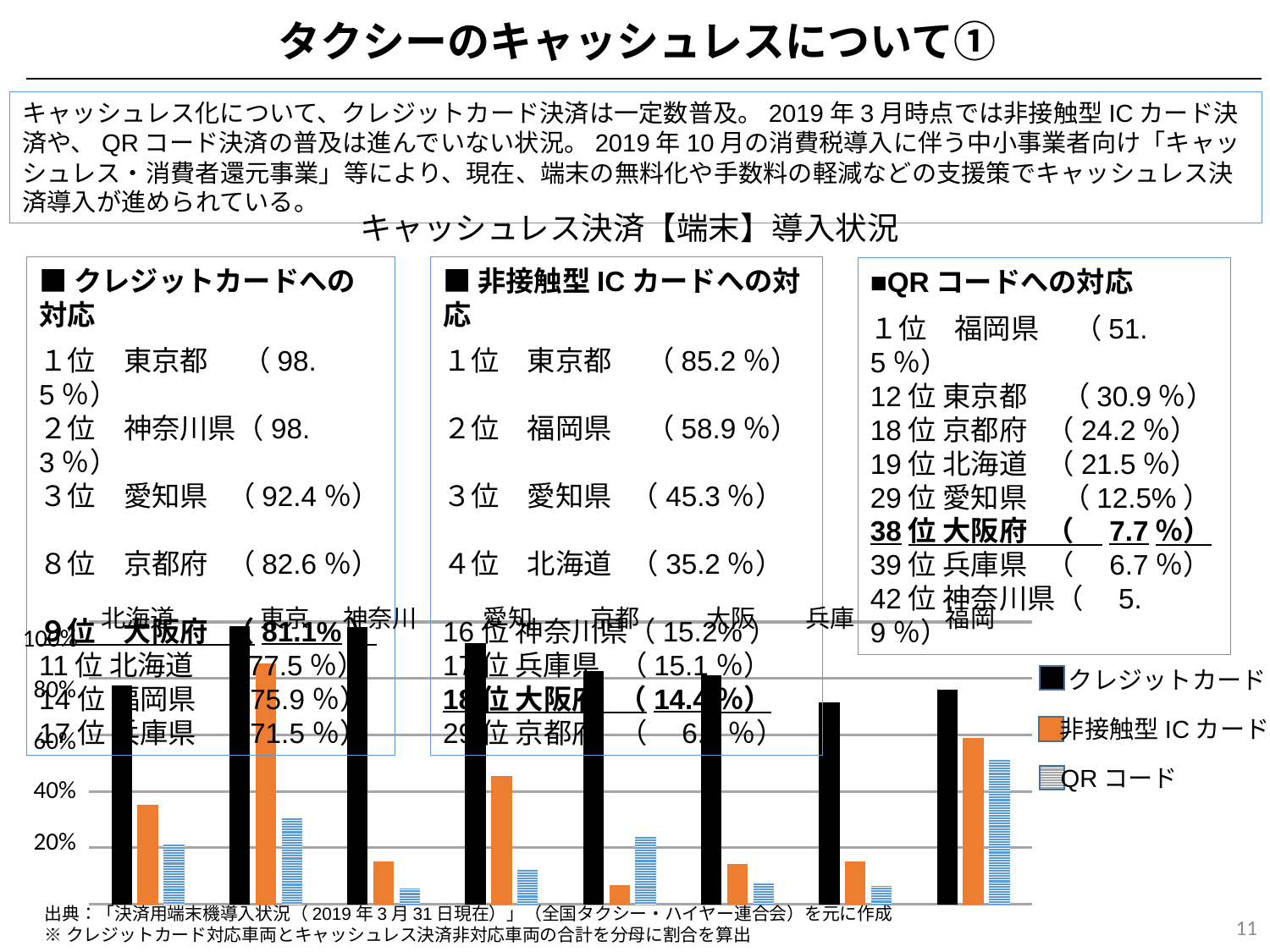

タクシーのキャッシュレスについて①
キャッシュレス化について、クレジットカード決済は一定数普及。2019年3月時点では非接触型ICカード決済や、QRコード決済の普及は進んでいない状況。2019年10月の消費税導入に伴う中小事業者向け「キャッシュレス・消費者還元事業」等により、現在、端末の無料化や手数料の軽減などの支援策でキャッシュレス決済導入が進められている。
キャッシュレス決済【端末】導入状況
■クレジットカードへの対応

１位　東京都　 （98.5％）
２位　神奈川県（98.3％）
３位　愛知県   （92.4％）
８位　京都府   （82.6％）
９位　大阪府   （81.1%）
11位 北海道   （77.5％）
14位 福岡県   （75.9％）
17位 兵庫県   （71.5％）
■非接触型ICカードへの対応

１位　東京都　 （85.2％）
２位　福岡県　 （58.9％）
３位　愛知県   （45.3％）
４位　北海道   （35.2％）
16位 神奈川県（15.2%）
17位 兵庫県   （15.1％）
18位 大阪府   （14.4％）
29位 京都府   （　6.8％）
■QRコードへの対応

１位　福岡県　 （51.5％）
12位 東京都　 （30.9％）
18位 京都府   （24.2％）
19位 北海道   （21.5％）
29位 愛知県　 （12.5%）
38位 大阪府   （　7.7％）
39位 兵庫県   （　6.7％）
42位 神奈川県（　5.9％）
北海道　　　  東京      神奈川　 　  愛知      　京都　　   大阪         兵庫　　   　福岡

### Chart

| Category |  |  |  |
|---|---|---|---|
| 北海道 | 0.7747229019720743 | 0.3515186411400605 | 0.21548870015834173 |
| 東京 | 0.9847464003556893 | 0.8515681110845104 | 0.3087998905571326 |
| 神奈川 | 0.9829851389188025 | 0.15162610381219038 | 0.05912125780745208 |
| 愛知 | 0.9242641780330223 | 0.45285953577410865 | 0.12538884900693945 |
| 京都 | 0.8260869565217391 | 0.06755586350251169 | 0.24233500779490733 |
| 大阪 | 0.8109938434476693 | 0.1436235708003518 | 0.0773966578715919 |
| 兵庫 | 0.7153324784759113 | 0.15057702875984613 | 0.06741161384869024 |
| 福岡 | 0.7592130377330788 | 0.5891939509616796 | 0.5154896490970489 |
100%

  80%

  60%

  40%

  20%

クレジットカード

非接触型ICカード

QRコード

出典：「決済用端末機導入状況（2019年3月31日現在）」（全国タクシー・ハイヤー連合会）を元に作成
11
※クレジットカード対応車両とキャッシュレス決済非対応車両の合計を分母に割合を算出